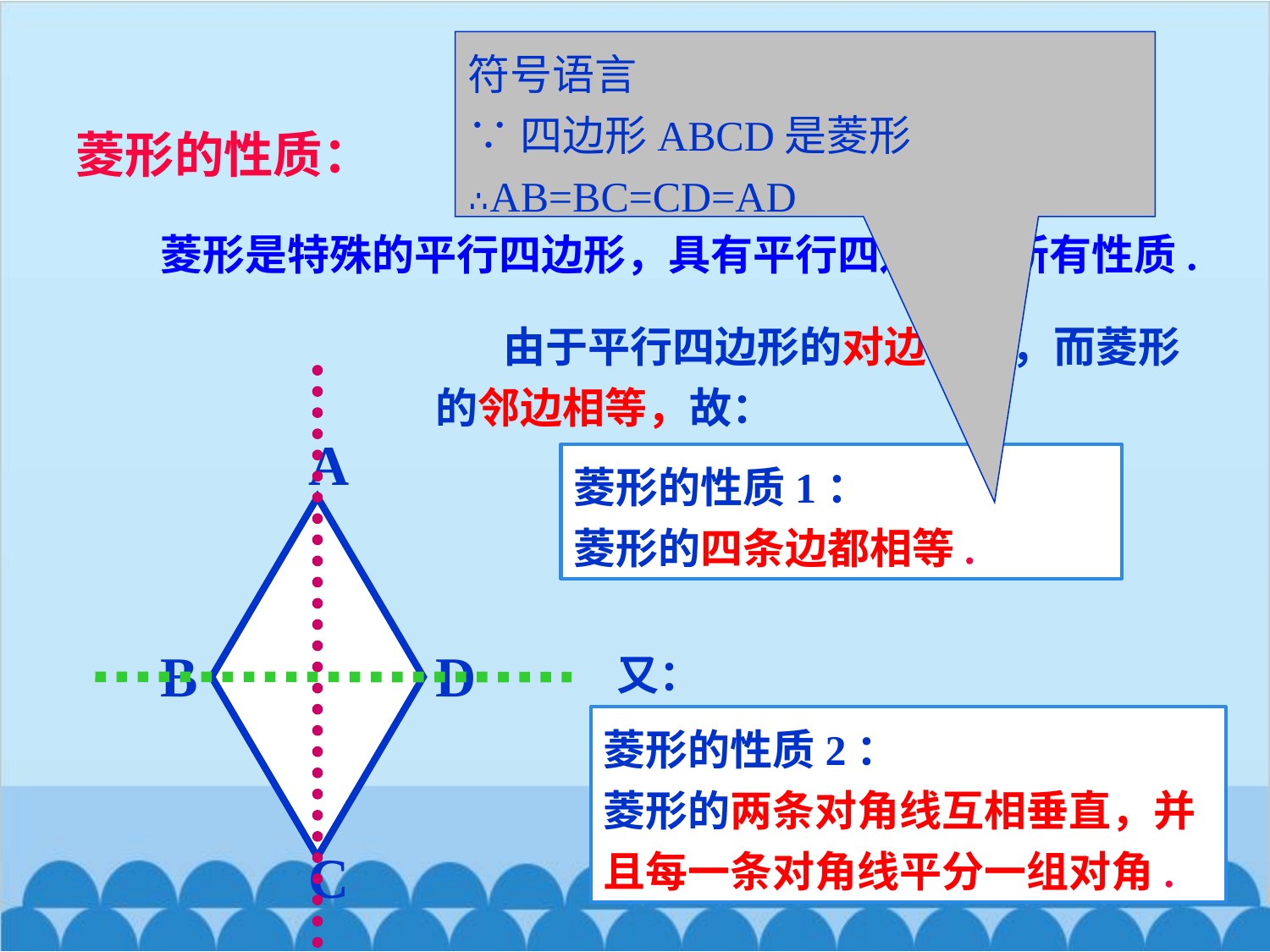

符号语言
∵四边形ABCD是菱形
∴AB=BC=CD=AD

菱形的性质：
菱形是特殊的平行四边形，具有平行四边形的所有性质.
      由于平行四边形的对边相等，而菱形的邻边相等，故：

A

B
D
C
菱形的性质1：
菱形的四条边都相等.
又：

菱形的性质2：
菱形的两条对角线互相垂直，并且每一条对角线平分一组对角.